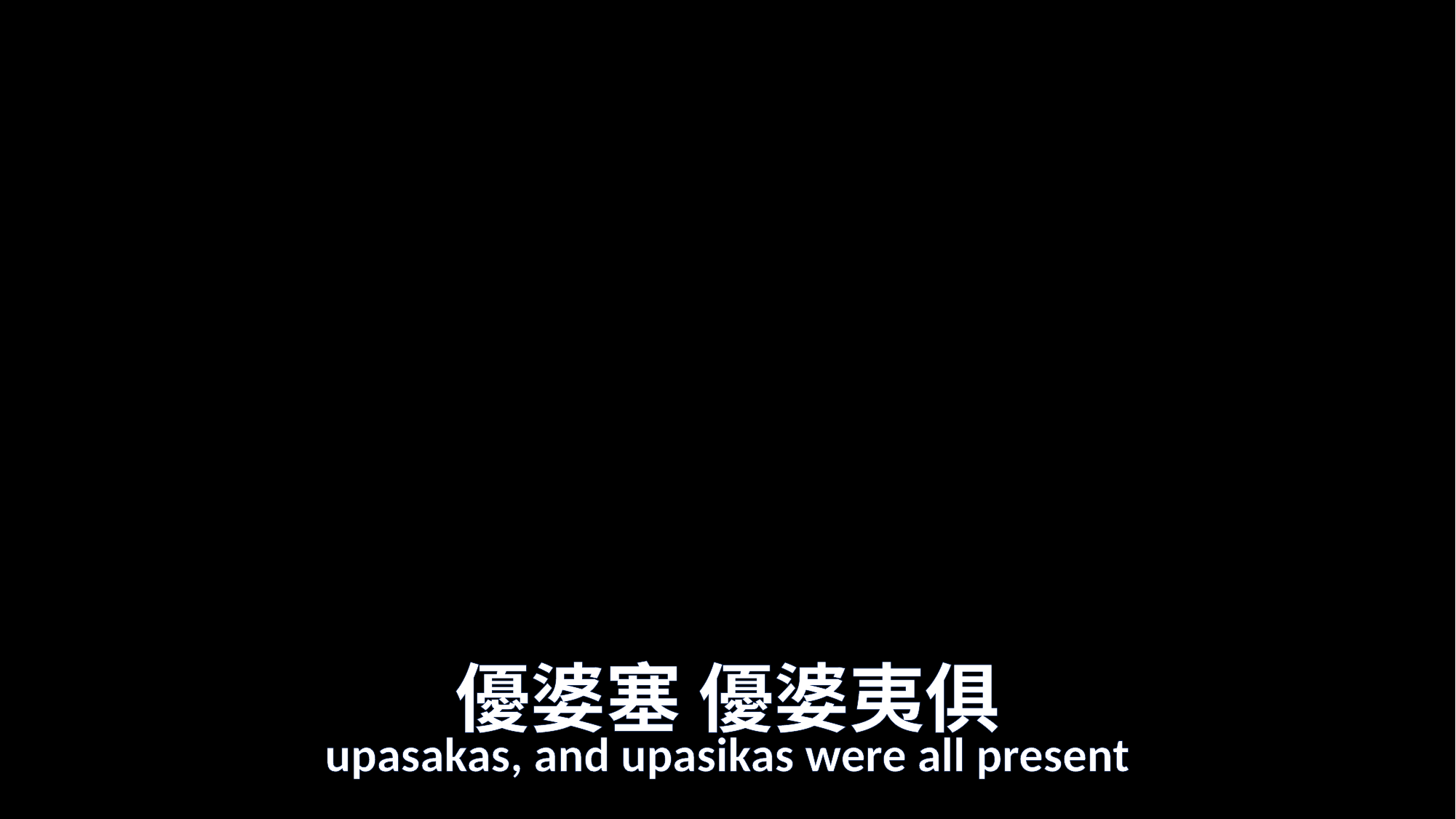

# 優婆塞 優婆夷俱
upasakas, and upasikas were all present